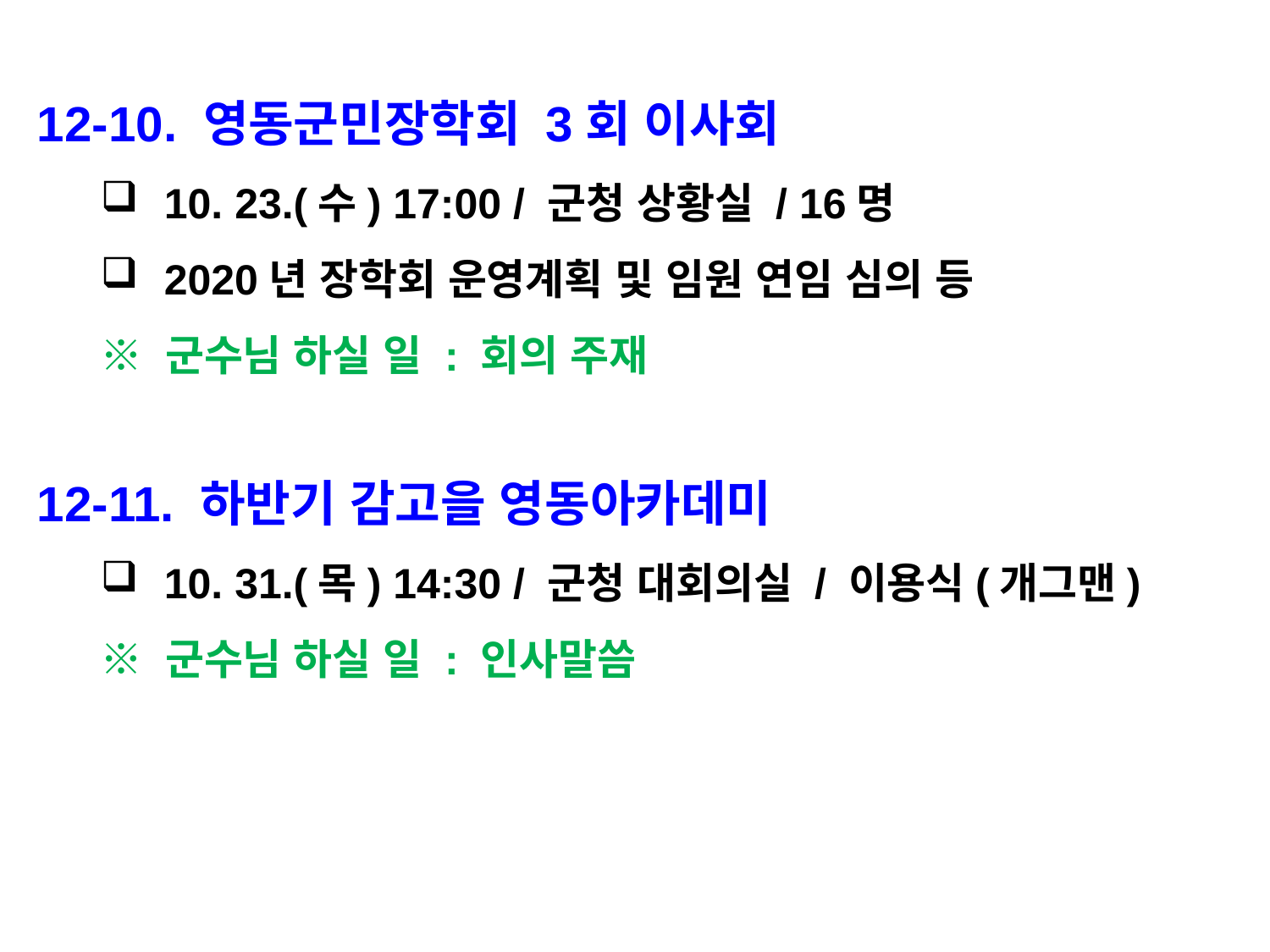

12-10. 영동군민장학회 3회 이사회
10. 23.(수) 17:00 / 군청 상황실 / 16명
2020년 장학회 운영계획 및 임원 연임 심의 등
※ 군수님 하실 일 : 회의 주재

12-11. 하반기 감고을 영동아카데미
10. 31.(목) 14:30 / 군청 대회의실 / 이용식(개그맨)
※ 군수님 하실 일 : 인사말씀